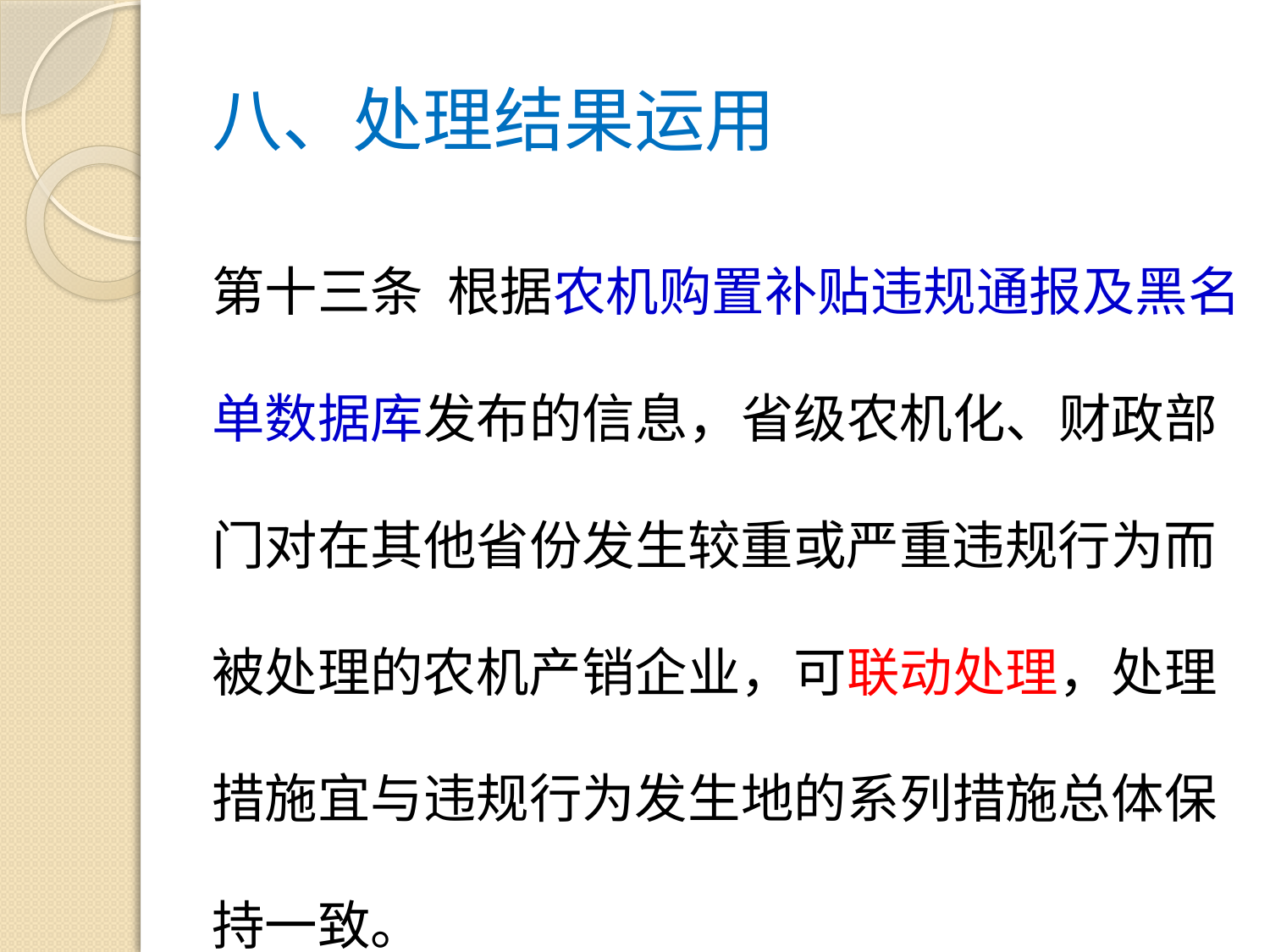

# 八、处理结果运用
第十三条  根据农机购置补贴违规通报及黑名单数据库发布的信息，省级农机化、财政部门对在其他省份发生较重或严重违规行为而被处理的农机产销企业，可联动处理，处理措施宜与违规行为发生地的系列措施总体保持一致。